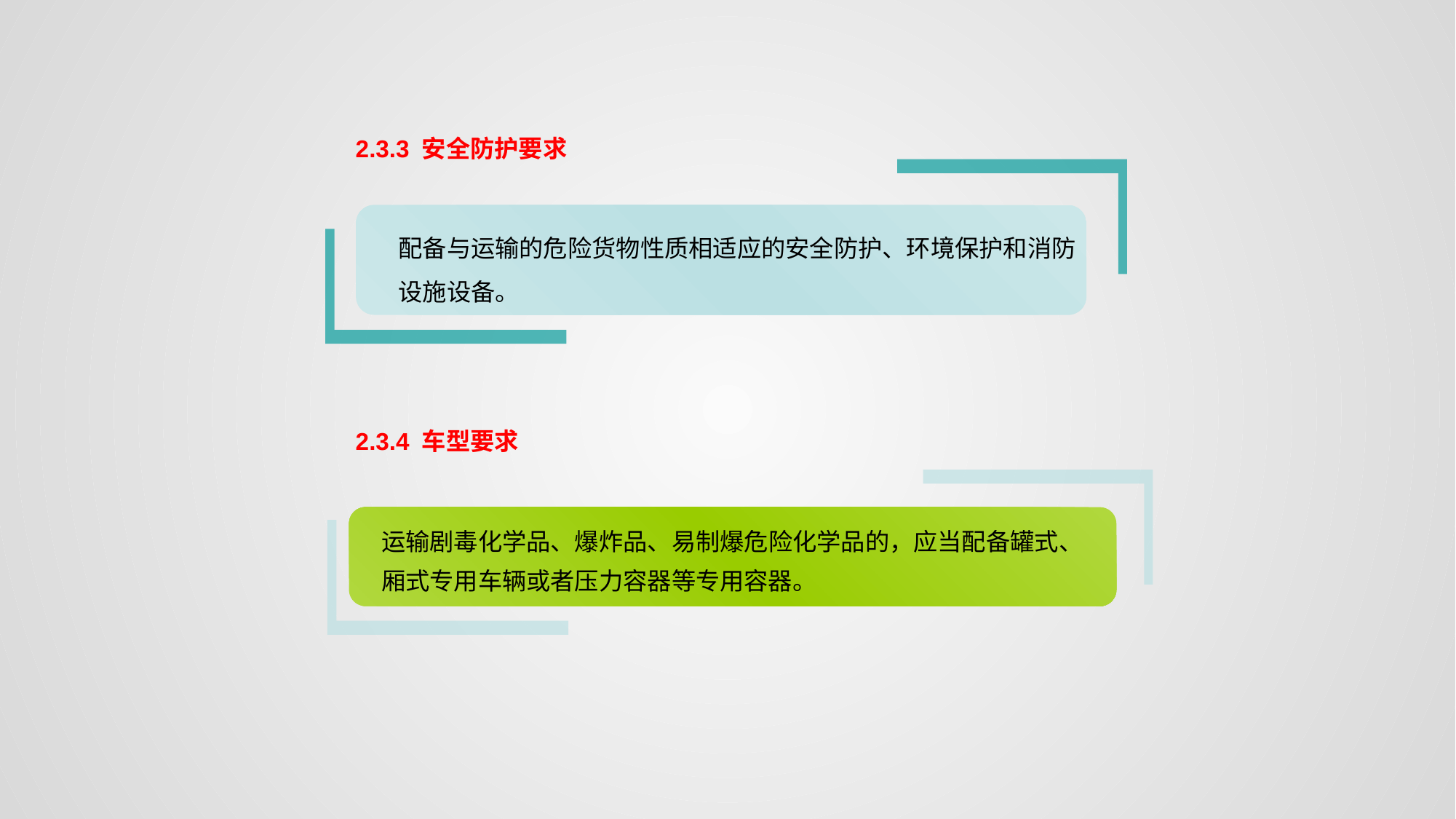

2.3.3 安全防护要求

配备与运输的危险货物性质相适应的安全防护、环境保护和消防设施设备。

2.3.4 车型要求

运输剧毒化学品、爆炸品、易制爆危险化学品的，应当配备罐式、厢式专用车辆或者压力容器等专用容器。